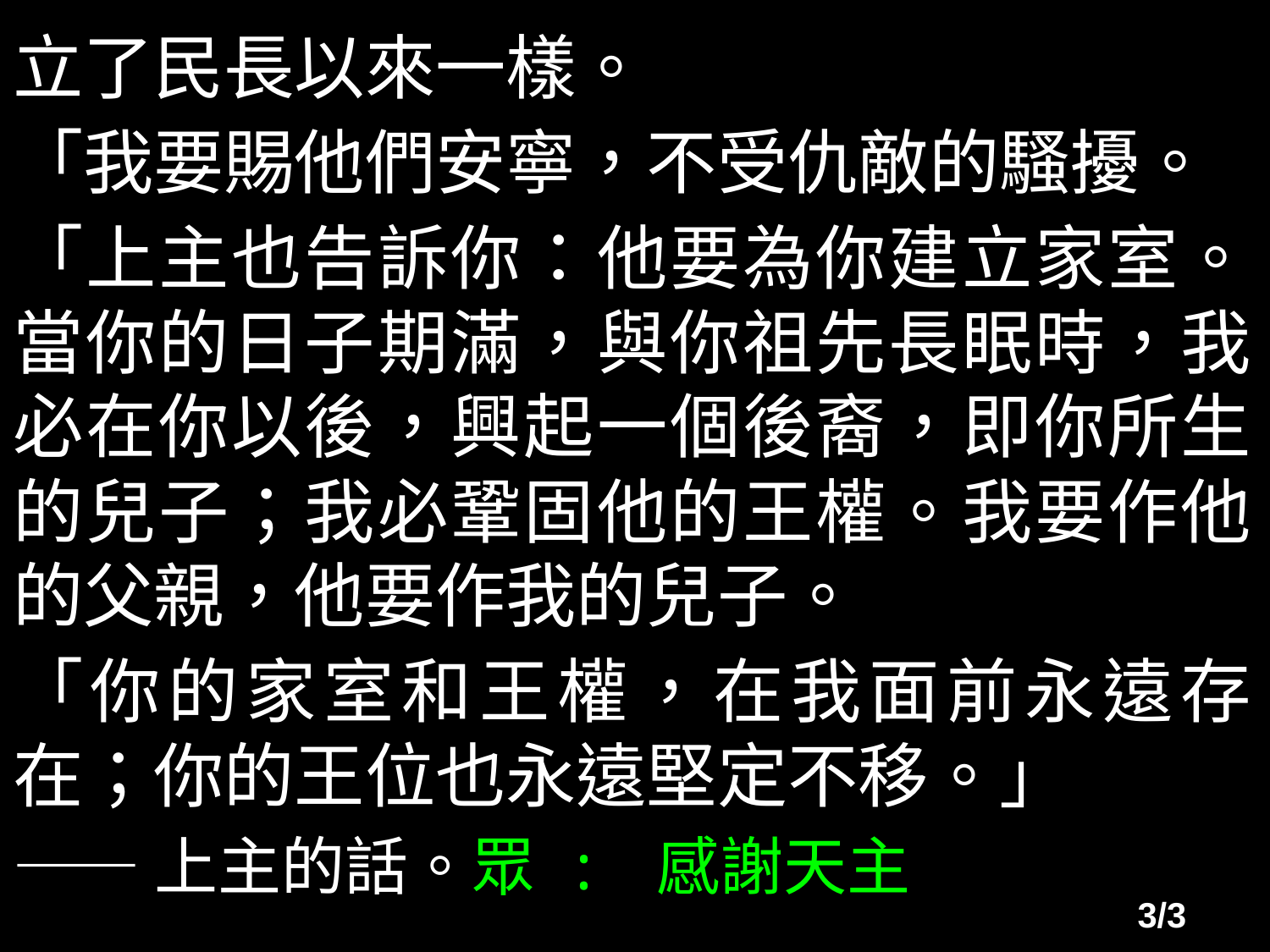

立了民長以來一樣。
「我要賜他們安寧，不受仇敵的騷擾。
「上主也告訴你：他要為你建立家室。當你的日子期滿，與你祖先長眠時，我必在你以後，興起一個後裔，即你所生的兒子；我必鞏固他的王權。我要作他的父親，他要作我的兒子。
「你的家室和王權，在我面前永遠存在；你的王位也永遠堅定不移。」
——上主的話。眾 : 感謝天主

3/3